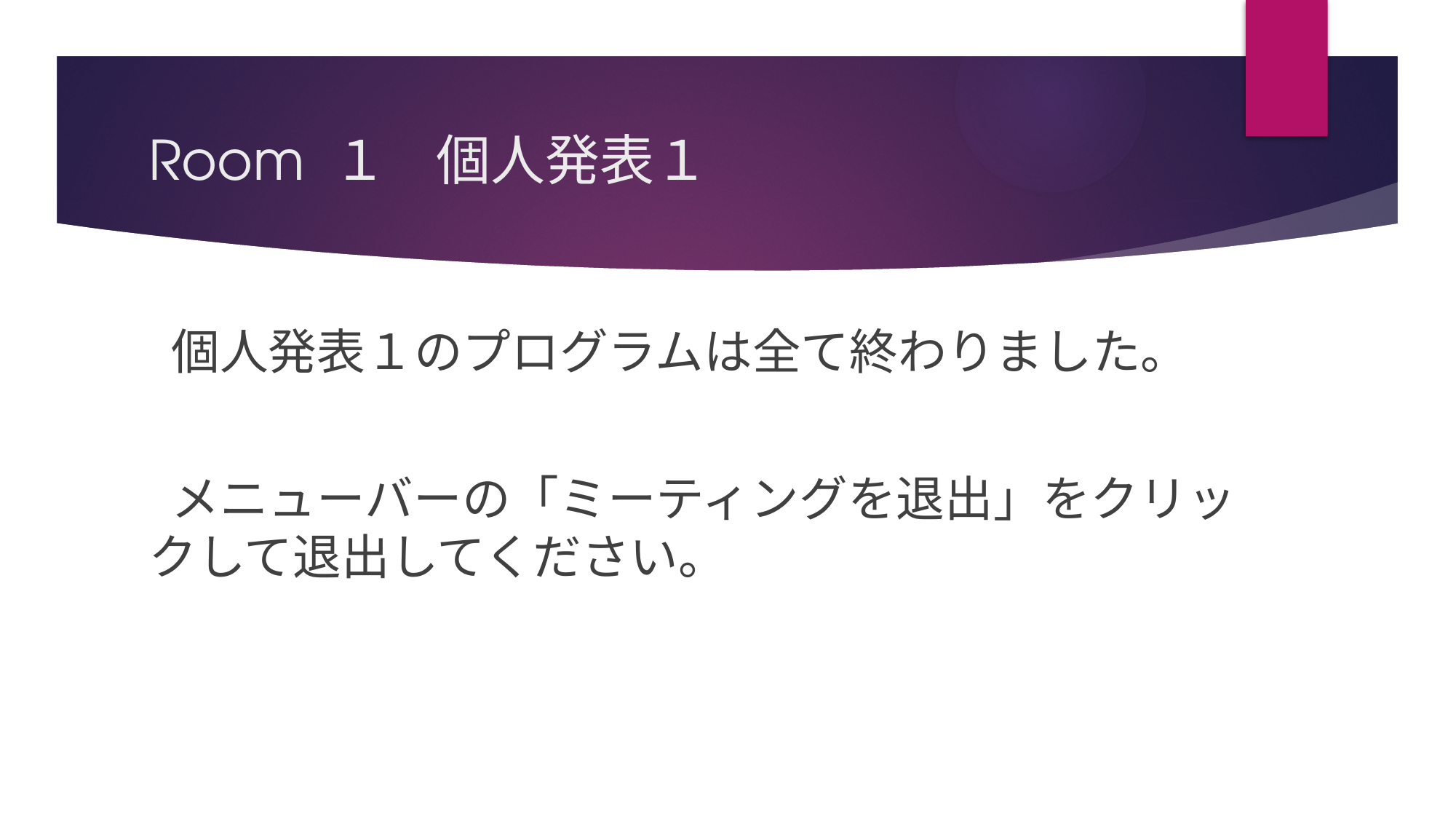

# Room １    個人発表１
 個人発表１のプログラムは全て終わりました。

 メニューバーの「ミーティングを退出」をクリックして退出してください。